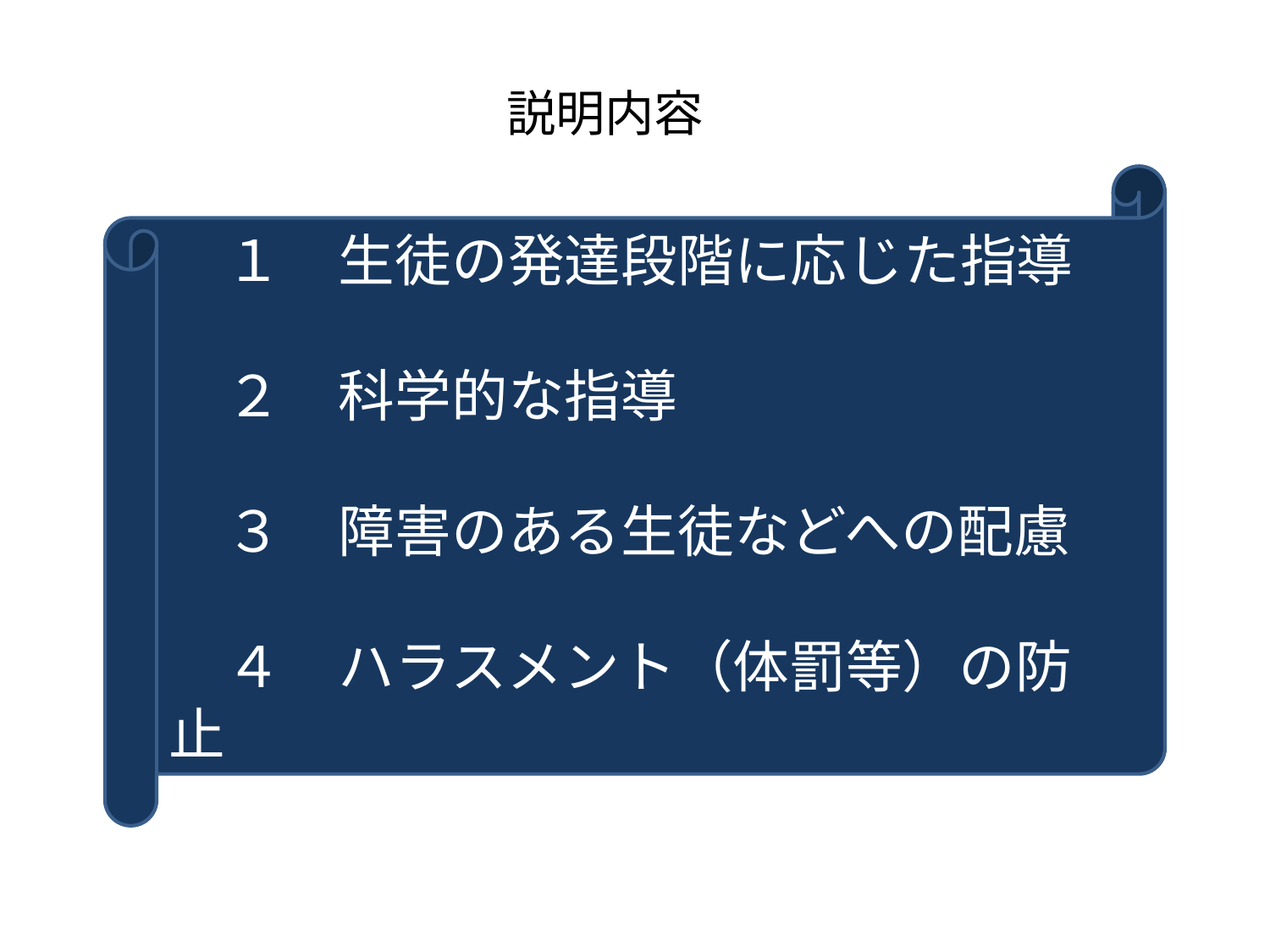

説明内容
　１　生徒の発達段階に応じた指導

　２　科学的な指導

　３　障害のある生徒などへの配慮

　４　ハラスメント（体罰等）の防止